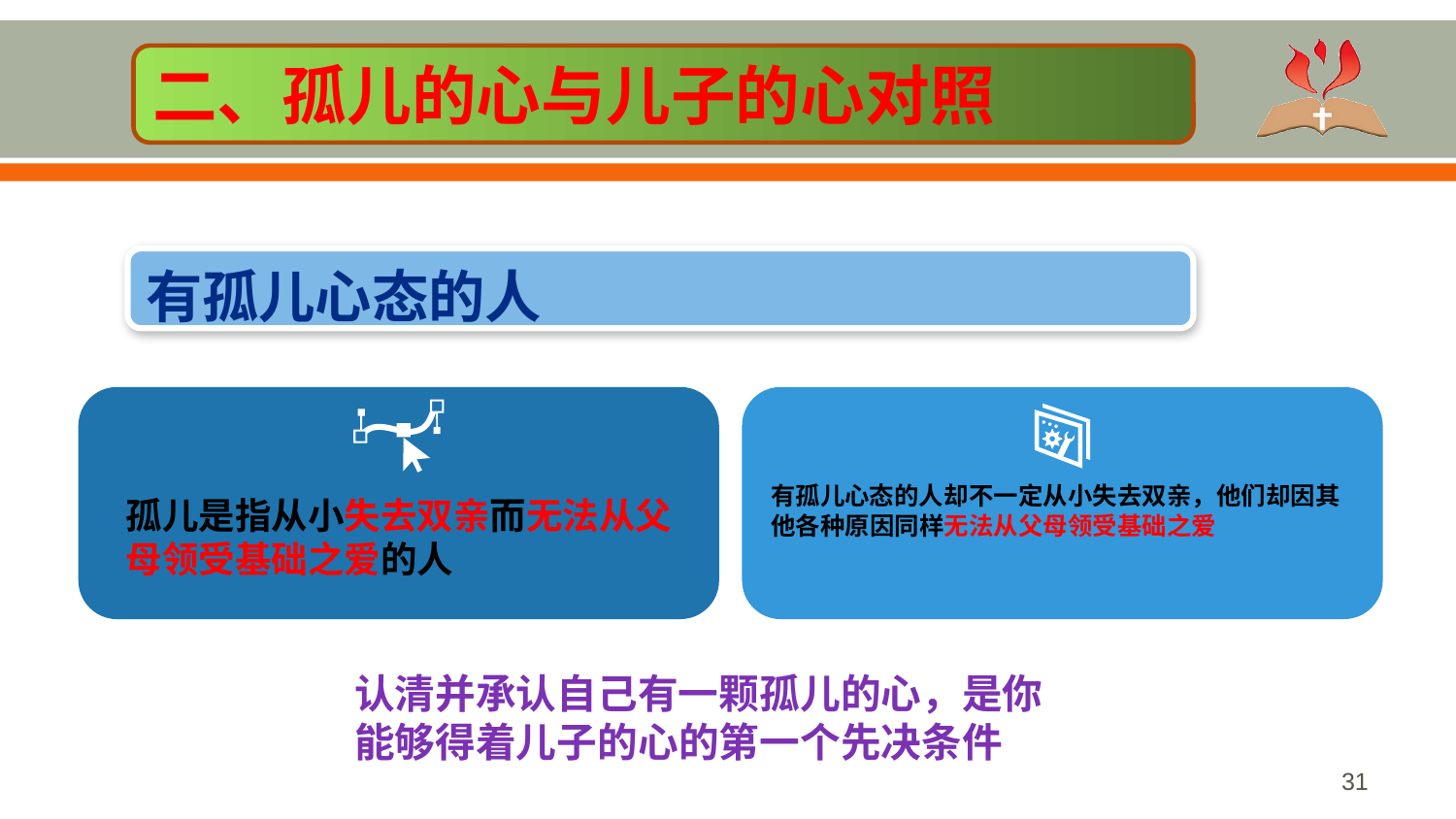

二、孤儿的心与儿子的心对照
有孤儿心态的人

有孤儿心态的人却不一定从小失去双亲，他们却因其他各种原因同样无法从父母领受基础之爱
孤儿是指从小失去双亲而无法从父母领受基础之爱的人
认清并承认自己有一颗孤儿的心，是你能够得着儿子的心的第一个先决条件

31
单击此处添加文本具体内容